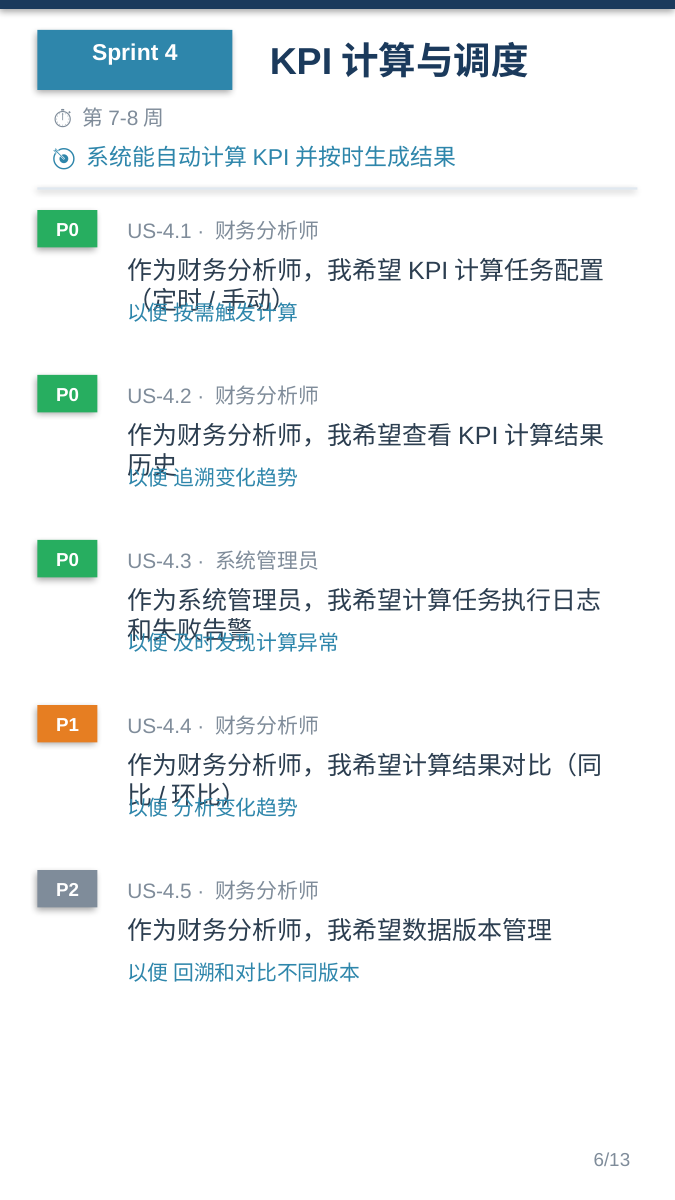

Sprint 4
KPI计算与调度
⏱ 第7-8周
🎯 系统能自动计算KPI并按时生成结果

P0
US-4.1 · 财务分析师
作为财务分析师，我希望KPI计算任务配置（定时/手动）
以便 按需触发计算

P0
US-4.2 · 财务分析师
作为财务分析师，我希望查看KPI计算结果历史
以便 追溯变化趋势

P0
US-4.3 · 系统管理员
作为系统管理员，我希望计算任务执行日志和失败告警
以便 及时发现计算异常

P1
US-4.4 · 财务分析师
作为财务分析师，我希望计算结果对比（同比/环比）
以便 分析变化趋势

P2
US-4.5 · 财务分析师
作为财务分析师，我希望数据版本管理
以便 回溯和对比不同版本
6/13